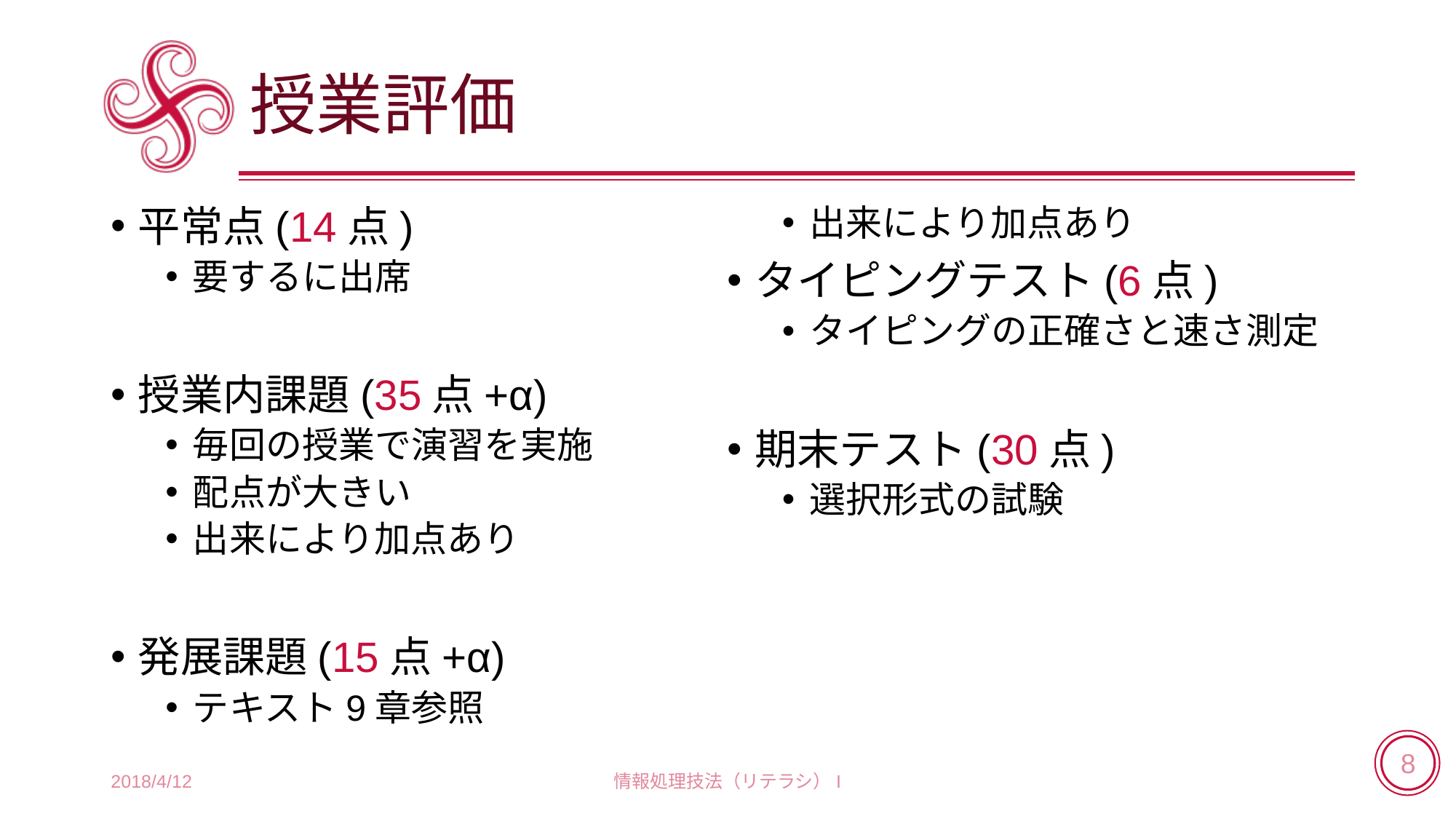

# 授業評価
平常点(14点)
要するに出席

授業内課題(35点+α)
毎回の授業で演習を実施
配点が大きい
出来により加点あり

発展課題(15点+α)
テキスト9章参照
出来により加点あり
タイピングテスト(6点)
タイピングの正確さと速さ測定

期末テスト(30点)
選択形式の試験
2018/4/12
情報処理技法（リテラシ）I